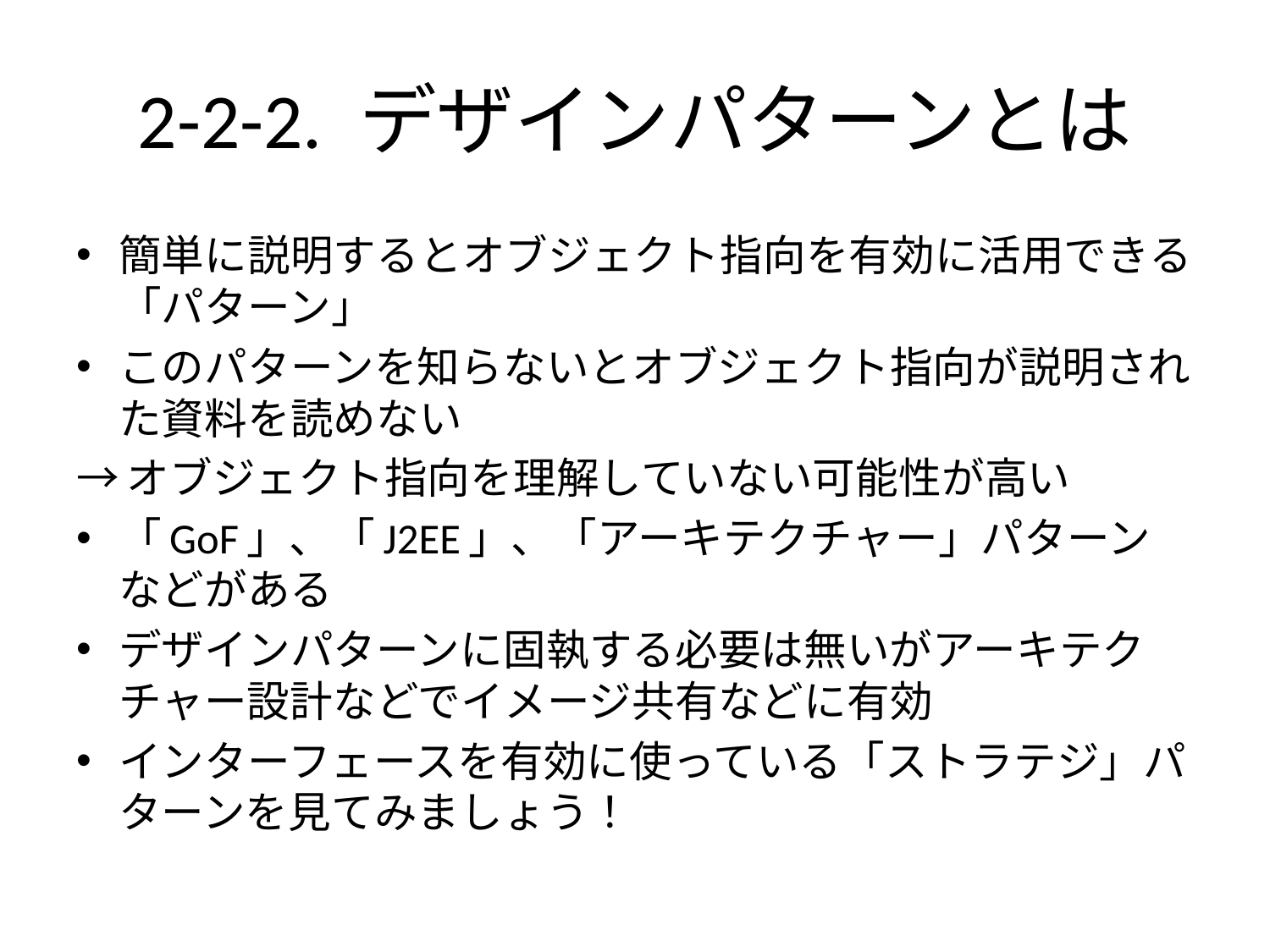

# 2-2-2. デザインパターンとは
簡単に説明するとオブジェクト指向を有効に活用できる「パターン」
このパターンを知らないとオブジェクト指向が説明された資料を読めない
→オブジェクト指向を理解していない可能性が高い
「GoF」、「J2EE」、「アーキテクチャー」パターンなどがある
デザインパターンに固執する必要は無いがアーキテクチャー設計などでイメージ共有などに有効
インターフェースを有効に使っている「ストラテジ」パターンを見てみましょう！